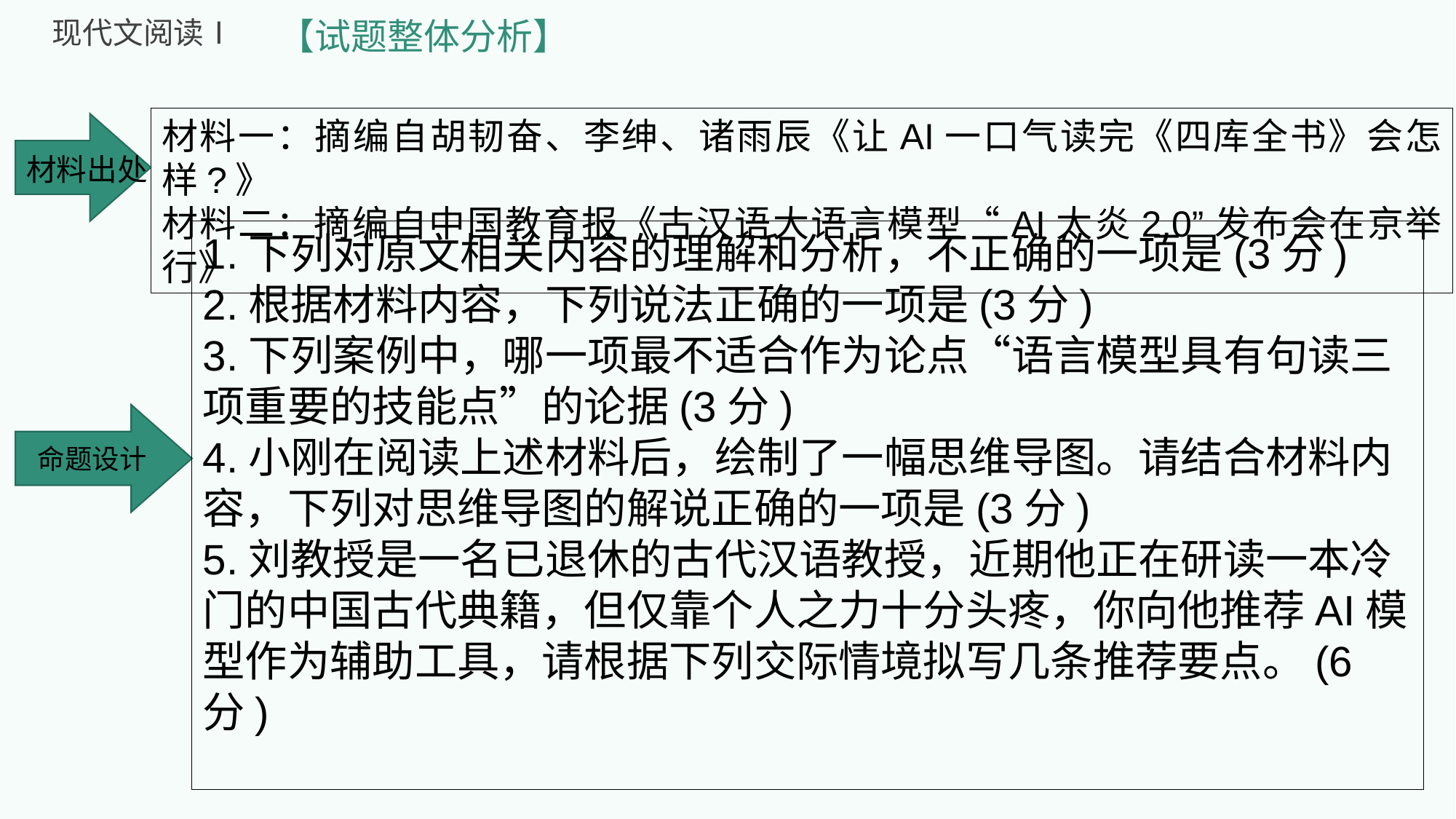

现代文阅读Ⅰ
【试题整体分析】
材料一：摘编自胡韧奋、李绅、诸雨辰《让AI一口气读完《四库全书》会怎样?》
材料二：摘编自中国教育报《古汉语大语言模型“AI太炎2.0”发布会在京举行》

材料出处
1.下列对原文相关内容的理解和分析，不正确的一项是(3分)
2.根据材料内容，下列说法正确的一项是(3分)
3.下列案例中，哪一项最不适合作为论点“语言模型具有句读三项重要的技能点”的论据(3分)
4.小刚在阅读上述材料后，绘制了一幅思维导图。请结合材料内容，下列对思维导图的解说正确的一项是(3分)
5.刘教授是一名已退休的古代汉语教授，近期他正在研读一本冷门的中国古代典籍，但仅靠个人之力十分头疼，你向他推荐AI模型作为辅助工具，请根据下列交际情境拟写几条推荐要点。(6分)

命题设计